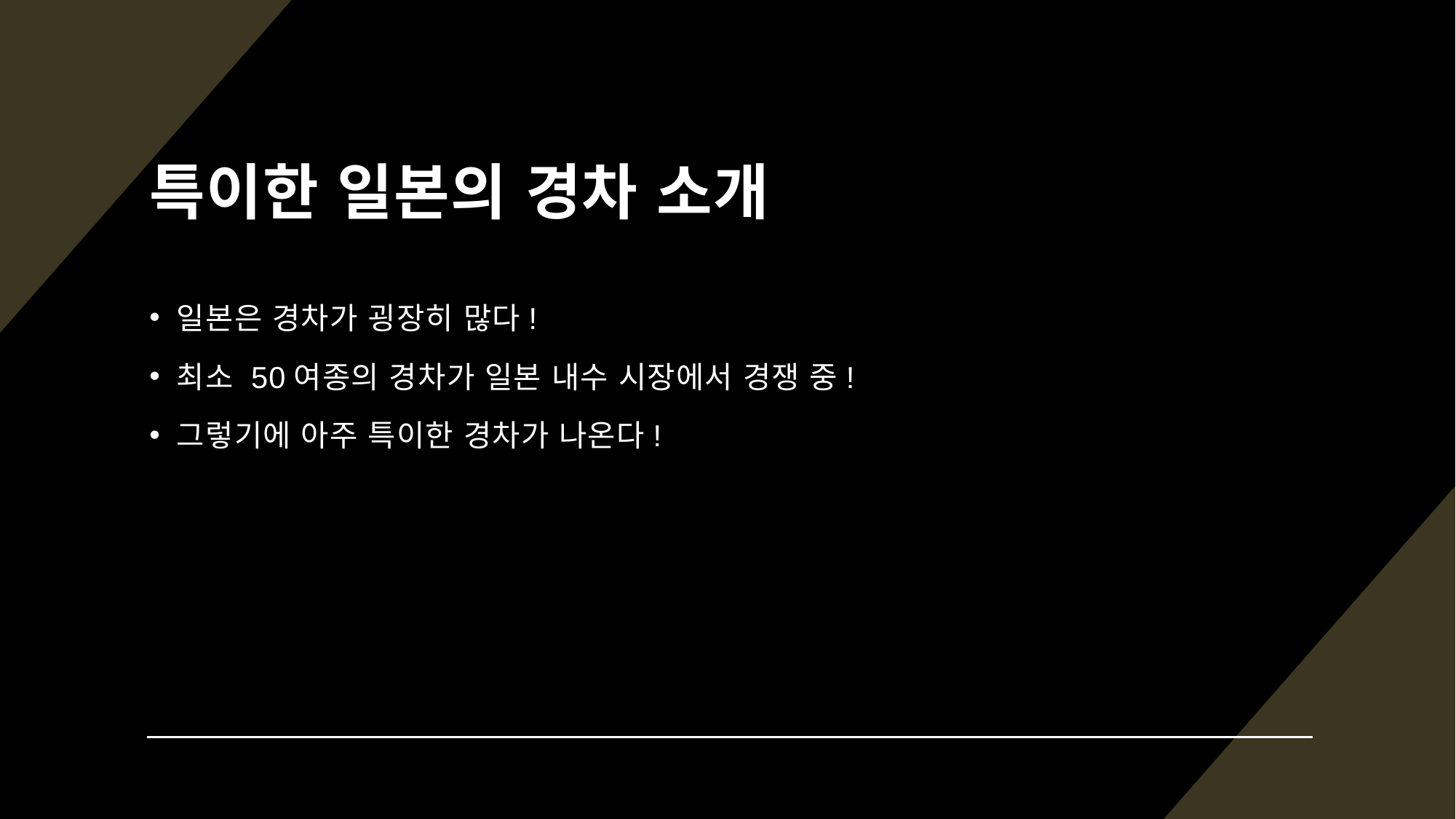

# 특이한 일본의 경차 소개
일본은 경차가 굉장히 많다!
최소 50여종의 경차가 일본 내수 시장에서 경쟁 중!
그렇기에 아주 특이한 경차가 나온다!